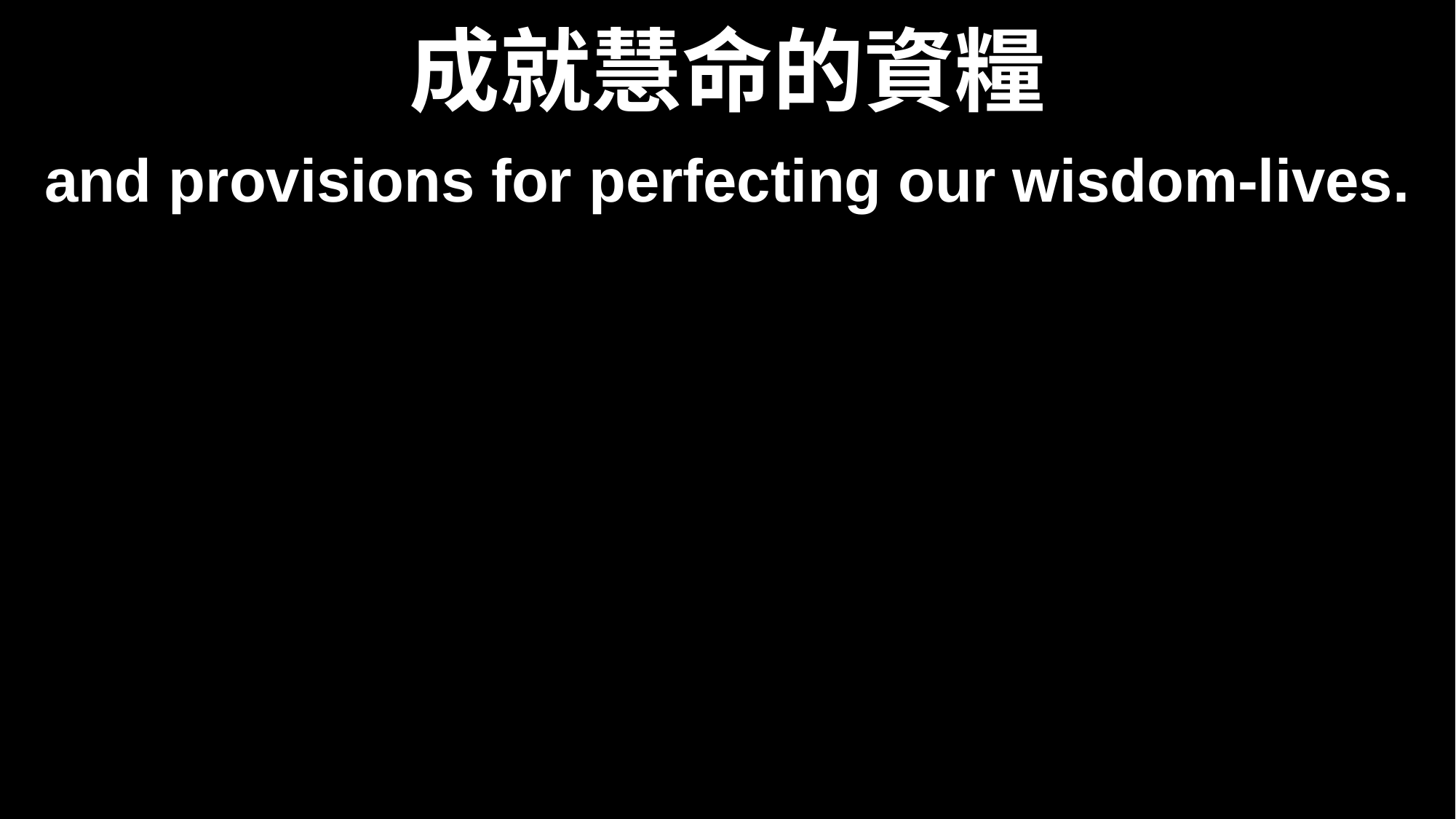

# 成就慧命的資糧
and provisions for perfecting our wisdom-lives.